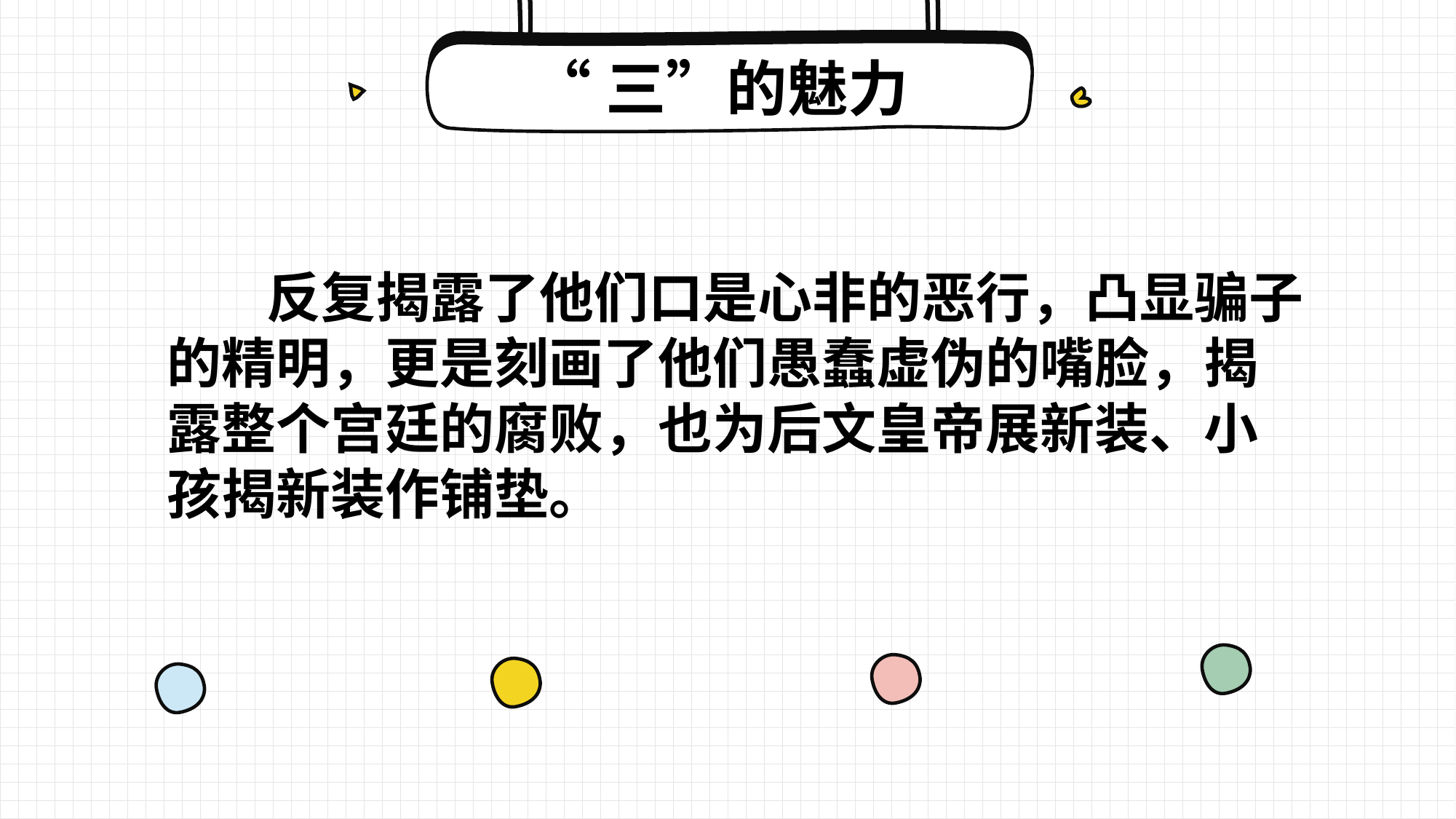

“三”的魅力

       反复揭露了他们口是心非的恶行，凸显骗子的精明，更是刻画了他们愚蠢虚伪的嘴脸，揭露整个宫廷的腐败，也为后文皇帝展新装、小孩揭新装作铺垫。